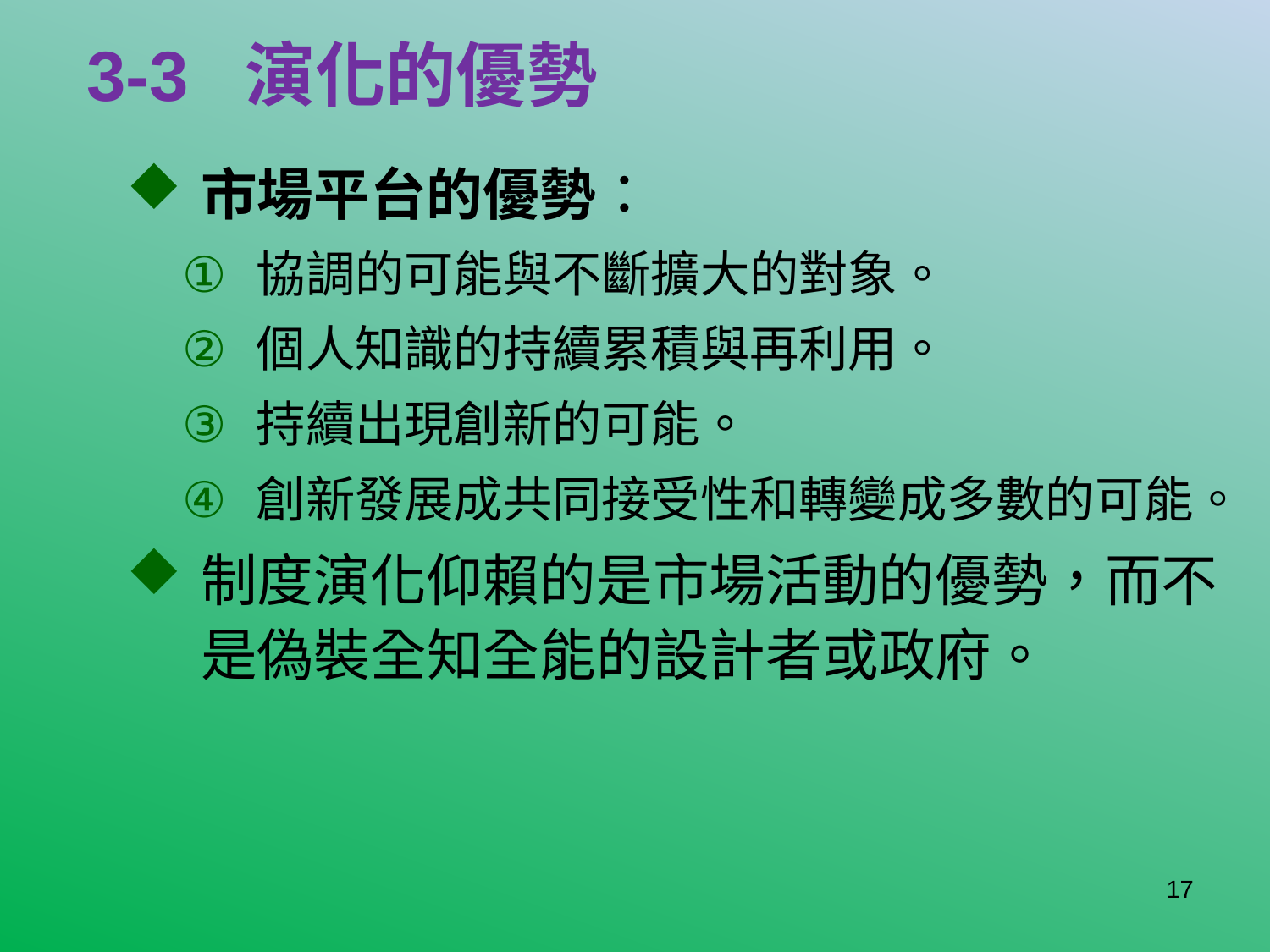

# 3-3  演化的優勢
市場平台的優勢：
協調的可能與不斷擴大的對象。
個人知識的持續累積與再利用。
持續出現創新的可能。
創新發展成共同接受性和轉變成多數的可能。
制度演化仰賴的是市場活動的優勢，而不是偽裝全知全能的設計者或政府。

17